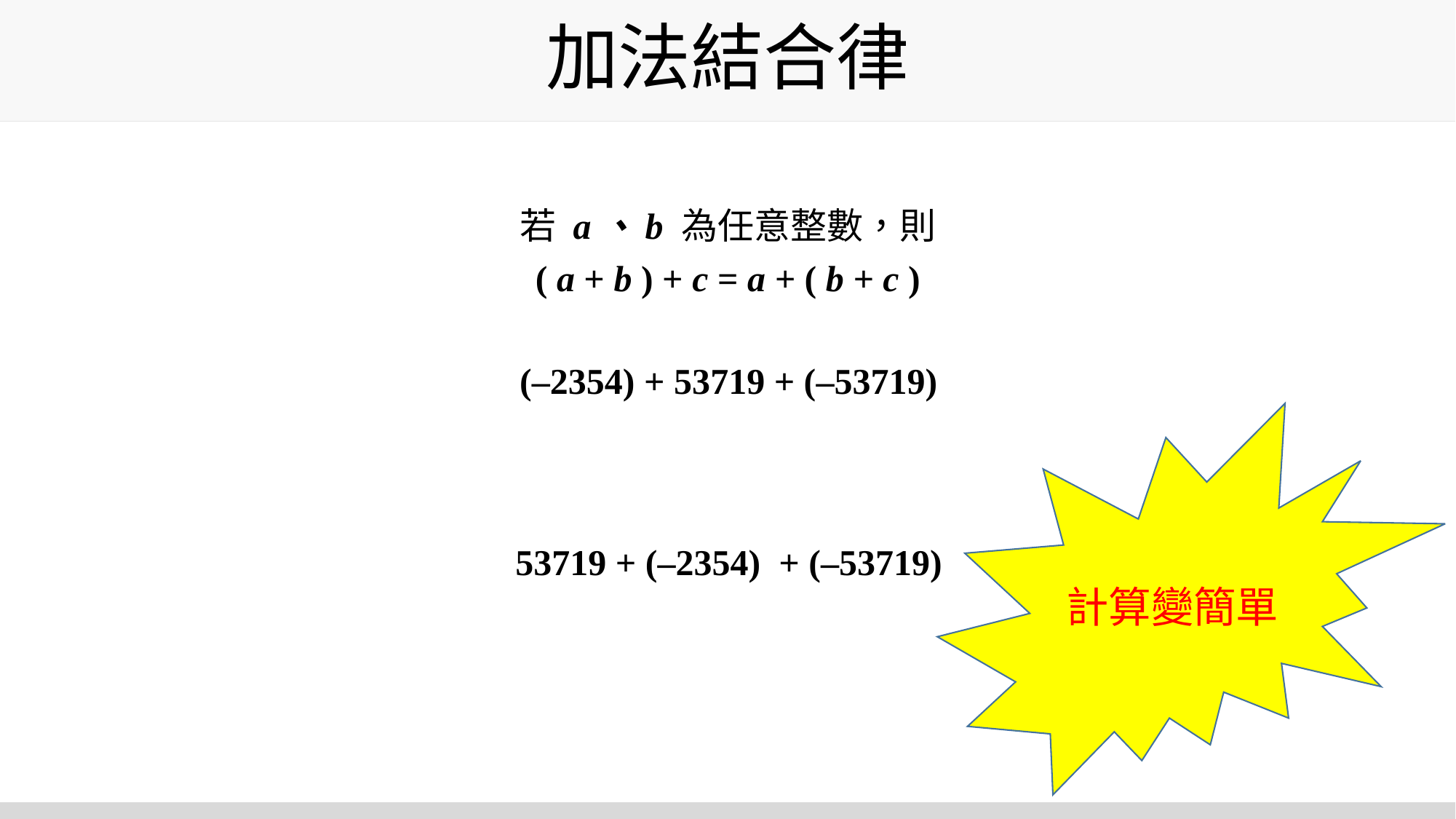

# 加法結合律
若 a、b 為任意整數，則
( a + b ) + c = a + ( b + c )
(–2354) + 53719 + (–53719)
計算變簡單
53719 + (–2354)  + (–53719)